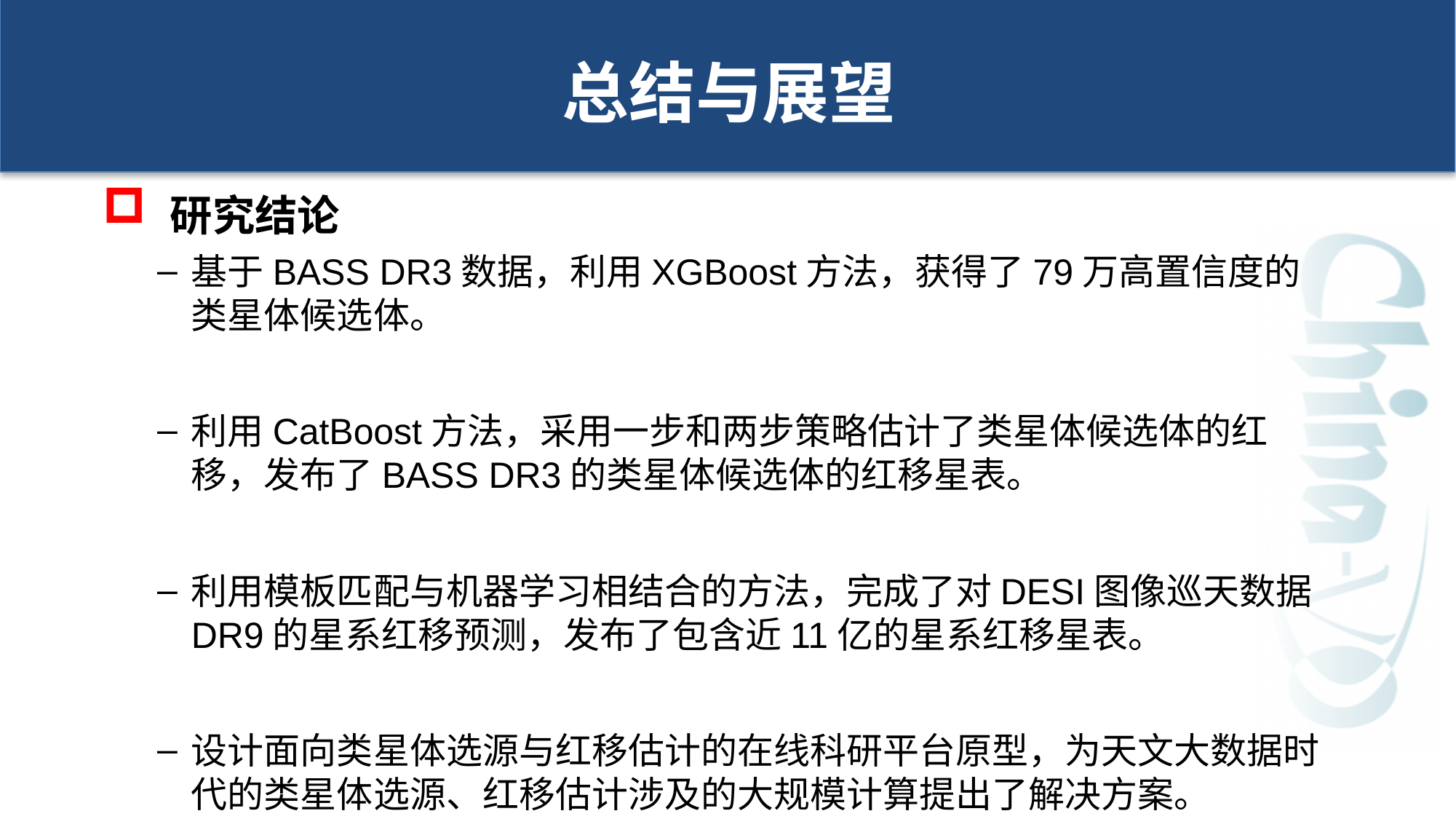

# 总结与展望
 研究结论
基于BASS DR3数据，利用XGBoost方法，获得了79万高置信度的类星体候选体。

利用CatBoost方法，采用一步和两步策略估计了类星体候选体的红移，发布了BASS DR3的类星体候选体的红移星表。

利用模板匹配与机器学习相结合的方法，完成了对DESI图像巡天数据DR9的星系红移预测，发布了包含近11亿的星系红移星表。

设计面向类星体选源与红移估计的在线科研平台原型，为天文大数据时代的类星体选源、红移估计涉及的大规模计算提出了解决方案。